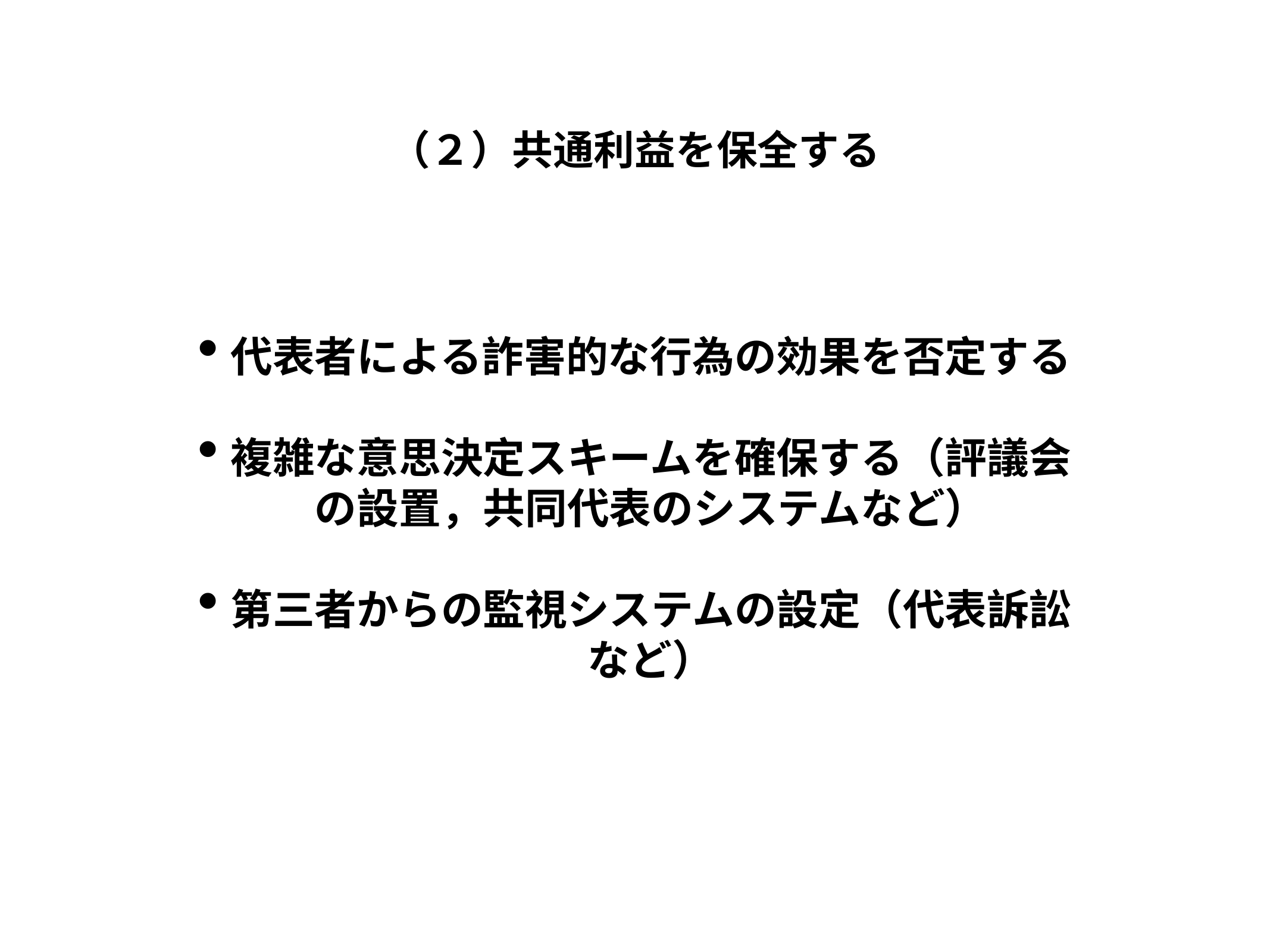

（２）共通利益を保全する
代表者による詐害的な行為の効果を否定する

複雑な意思決定スキームを確保する（評議会の設置，共同代表のシステムなど）

第三者からの監視システムの設定（代表訴訟など）